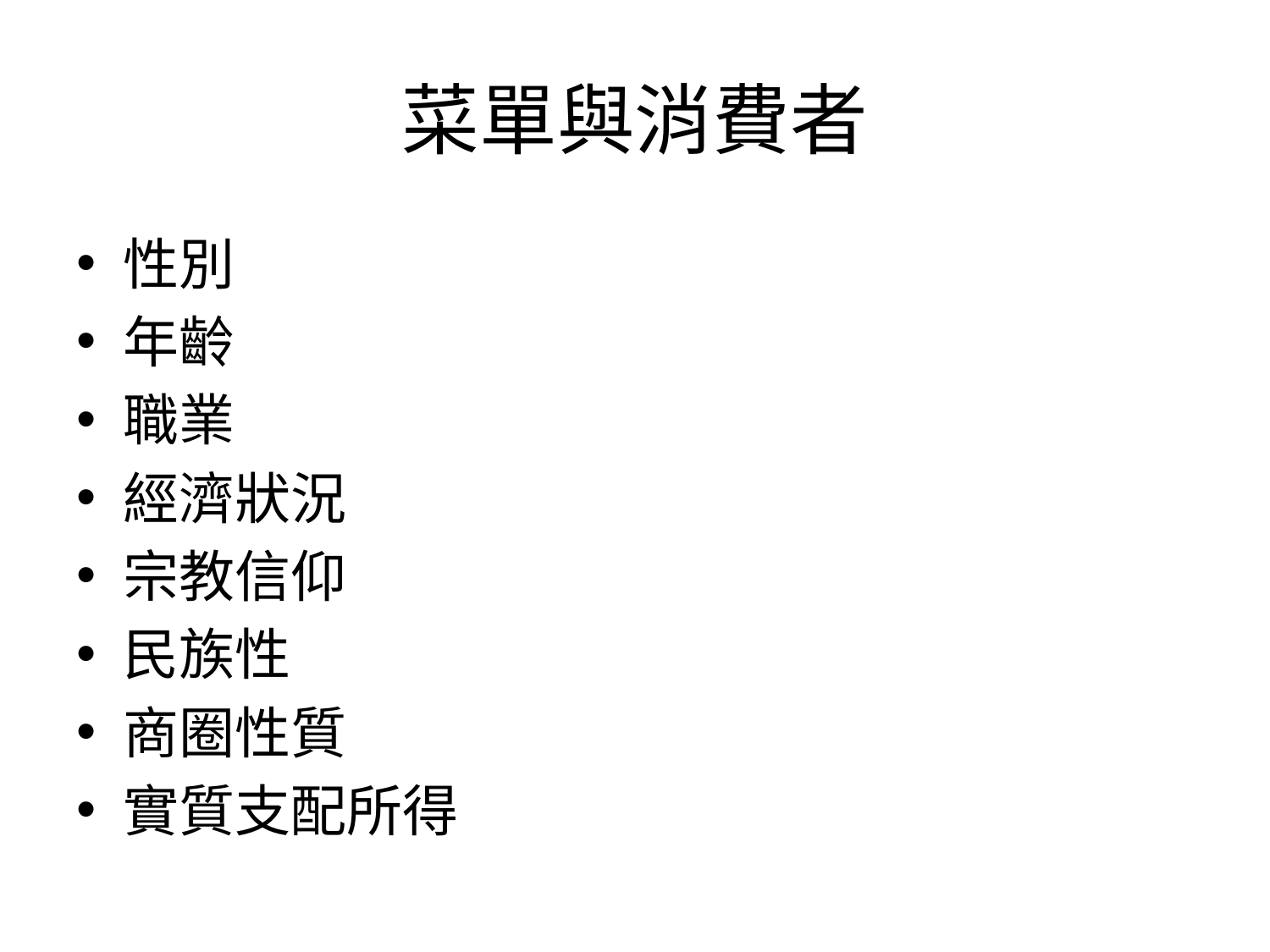

# 菜單與消費者
性別
年齡
職業
經濟狀況
宗教信仰
民族性
商圈性質
實質支配所得